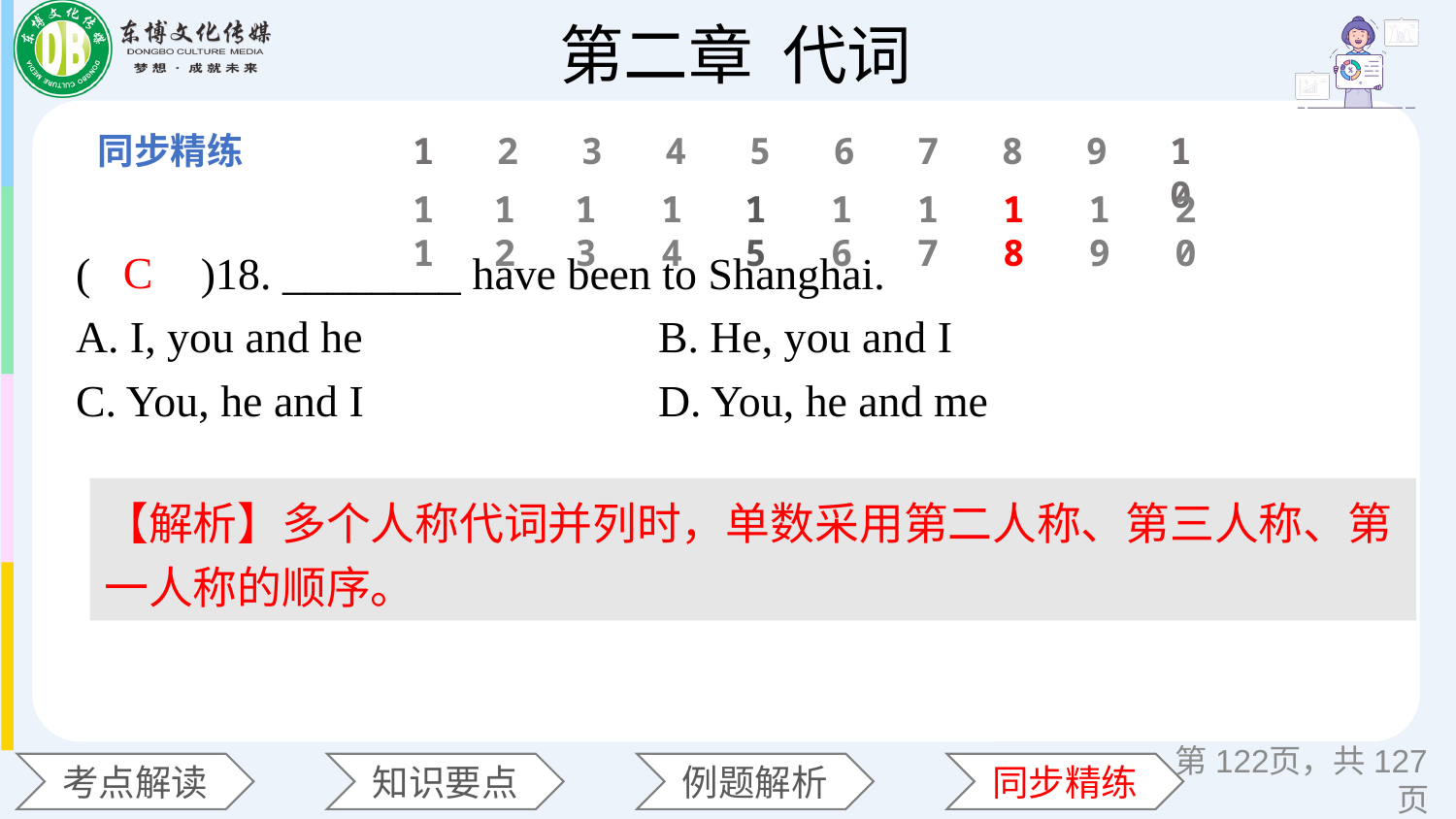

1
2
3
4
5
6
7
8
9
10
11
12
13
14
15
16
17
18
19
20
(　　)18. ________ have been to Shanghai.
A. I, you and he    		B. He, you and I
C. You, he and I    		D. You, he and me
C
【解析】多个人称代词并列时，单数采用第二人称、第三人称、第一人称的顺序。
第122页，共127页